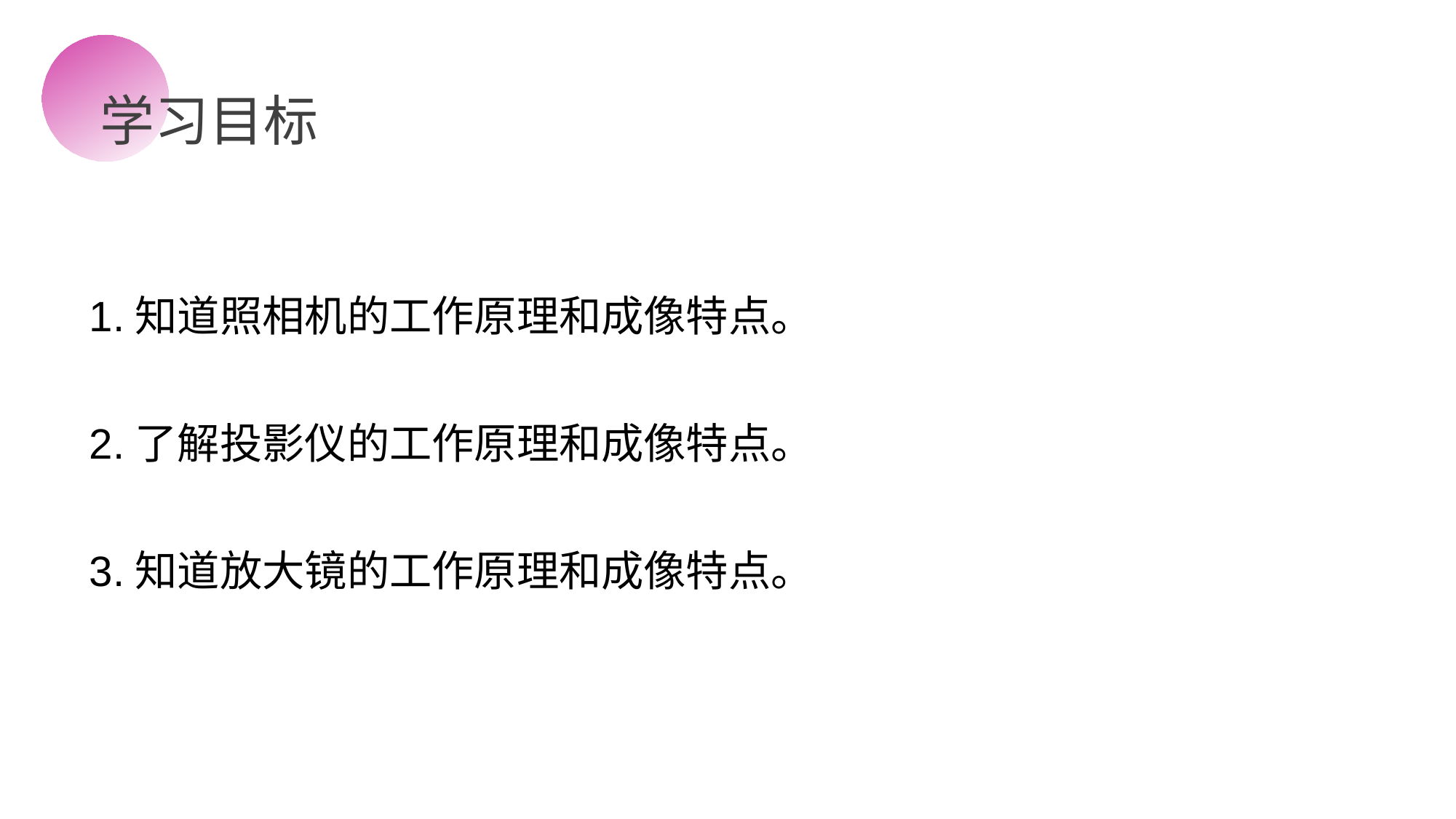

学习目标
1.知道照相机的工作原理和成像特点。
2.了解投影仪的工作原理和成像特点。
3.知道放大镜的工作原理和成像特点。